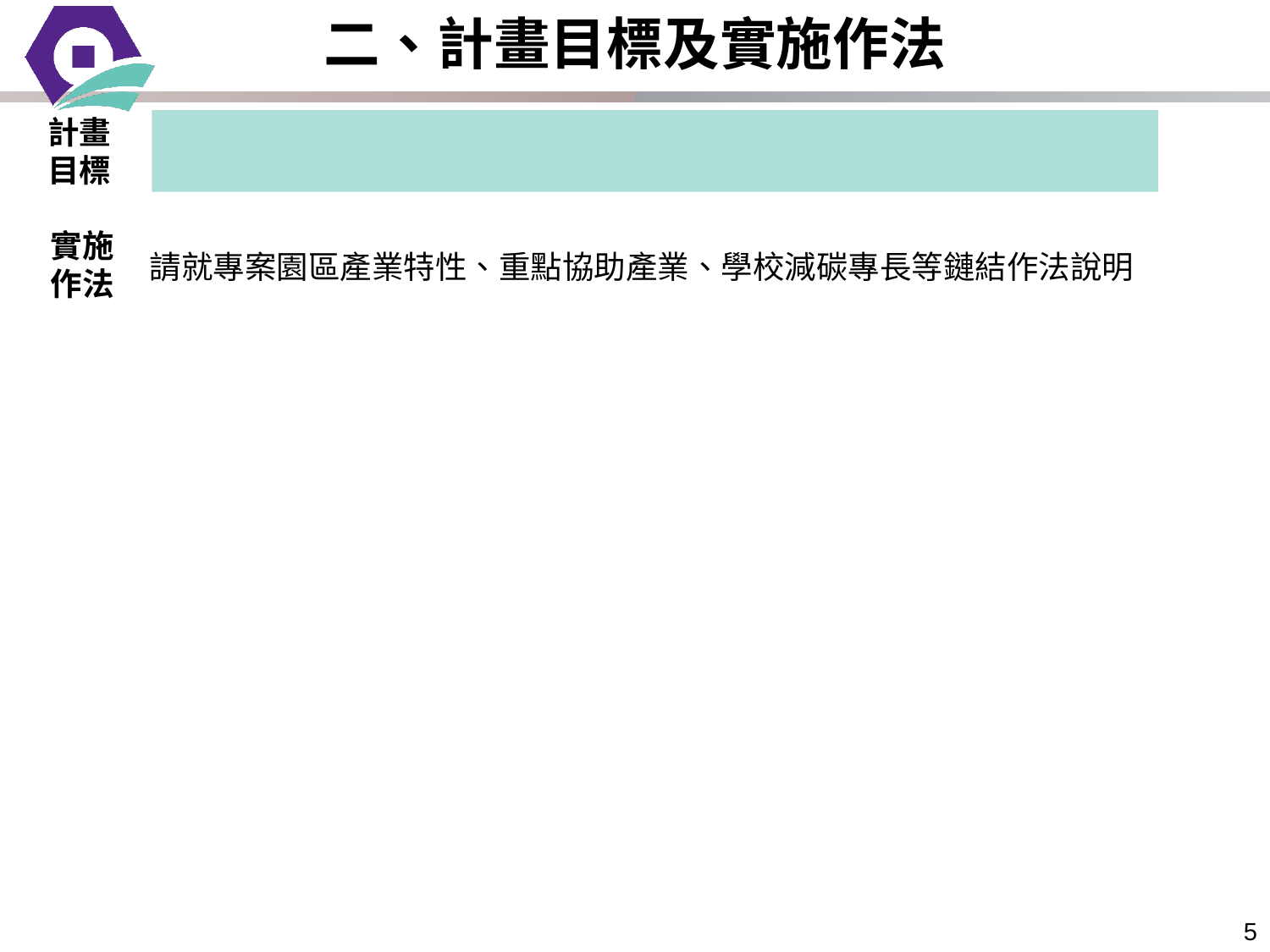

二、計畫目標及實施作法
計畫目標

實施作法
請就專案園區產業特性、重點協助產業、學校減碳專長等鏈結作法說明